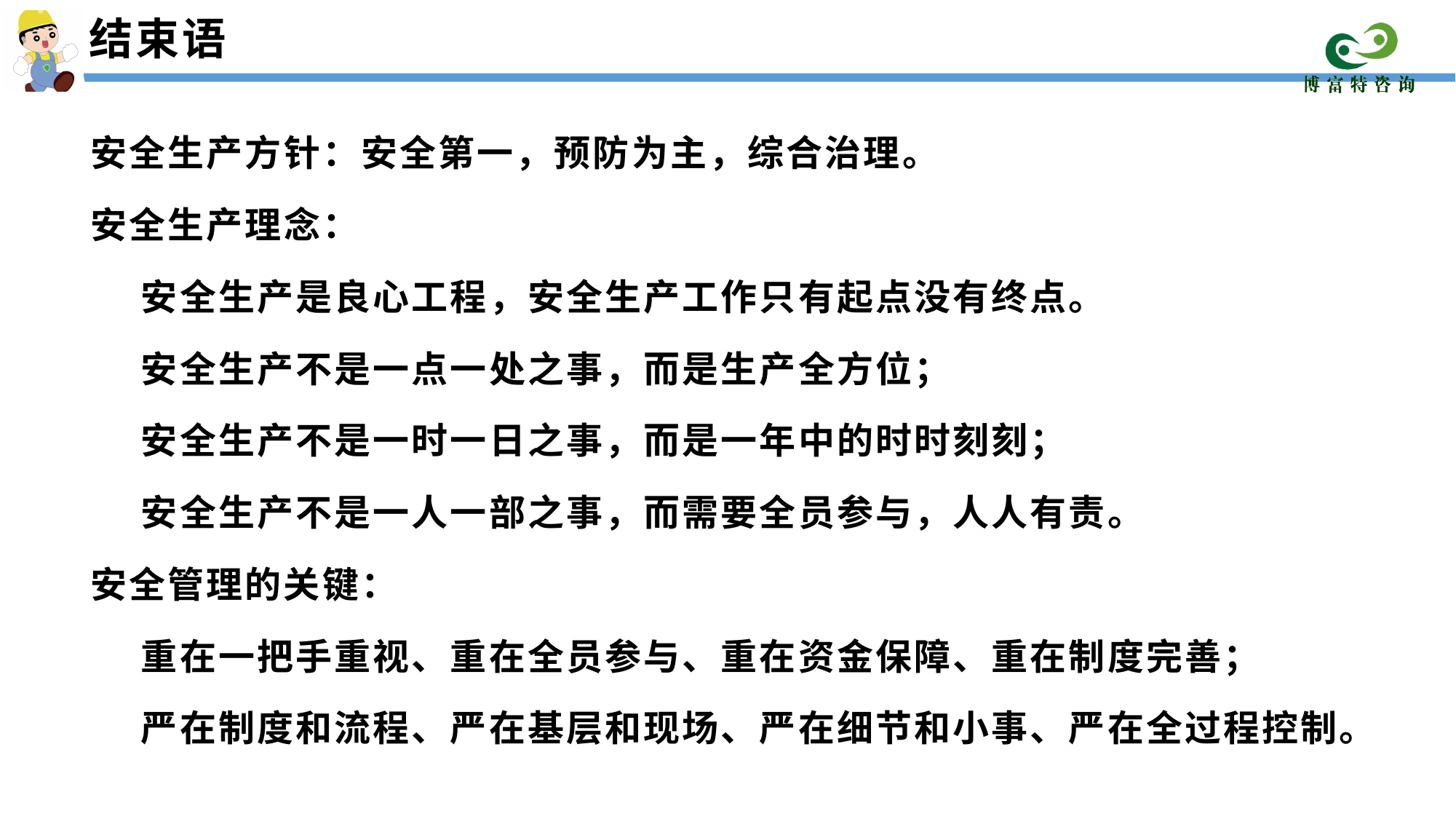

结束语
安全生产方针：安全第一，预防为主，综合治理。
安全生产理念：
    安全生产是良心工程，安全生产工作只有起点没有终点。
    安全生产不是一点一处之事，而是生产全方位；
    安全生产不是一时一日之事，而是一年中的时时刻刻；
    安全生产不是一人一部之事，而需要全员参与，人人有责。
安全管理的关键：
    重在一把手重视、重在全员参与、重在资金保障、重在制度完善；
    严在制度和流程、严在基层和现场、严在细节和小事、严在全过程控制。